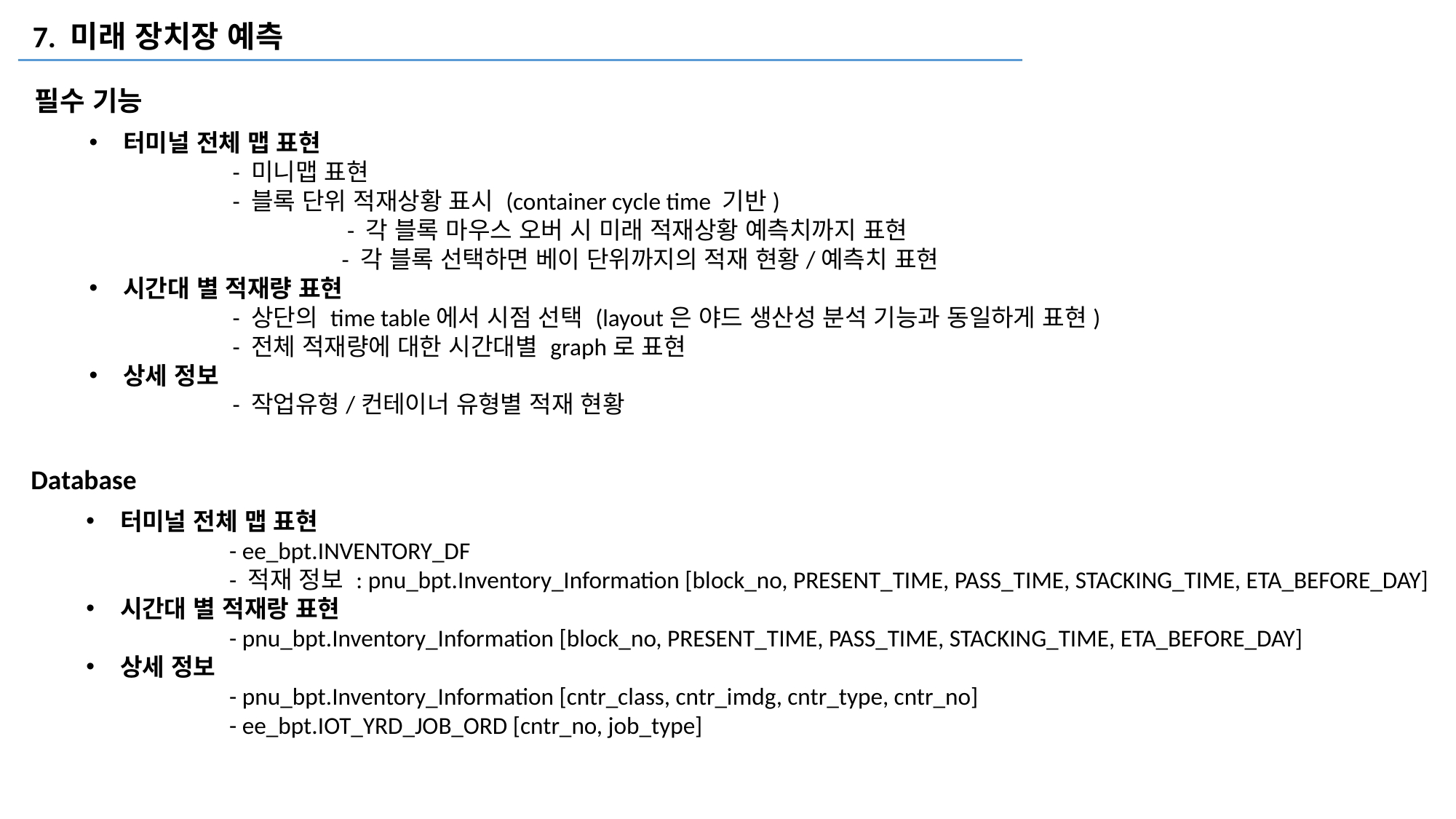

7. 미래 장치장 예측
필수 기능
터미널 전체 맵 표현
	- 미니맵 표현
	- 블록 단위 적재상황 표시 (container cycle time 기반)
		 - 각 블록 마우스 오버 시 미래 적재상황 예측치까지 표현
		- 각 블록 선택하면 베이 단위까지의 적재 현황/예측치 표현
시간대 별 적재량 표현
	- 상단의 time table에서 시점 선택 (layout은 야드 생산성 분석 기능과 동일하게 표현)
	- 전체 적재량에 대한 시간대별 graph로 표현
상세 정보
	- 작업유형/컨테이너 유형별 적재 현황
Database
터미널 전체 맵 표현
	- ee_bpt.INVENTORY_DF
	- 적재 정보 : pnu_bpt.Inventory_Information [block_no, PRESENT_TIME, PASS_TIME, STACKING_TIME, ETA_BEFORE_DAY]
시간대 별 적재랑 표현
	- pnu_bpt.Inventory_Information [block_no, PRESENT_TIME, PASS_TIME, STACKING_TIME, ETA_BEFORE_DAY]
상세 정보
	- pnu_bpt.Inventory_Information [cntr_class, cntr_imdg, cntr_type, cntr_no]
	- ee_bpt.IOT_YRD_JOB_ORD [cntr_no, job_type]